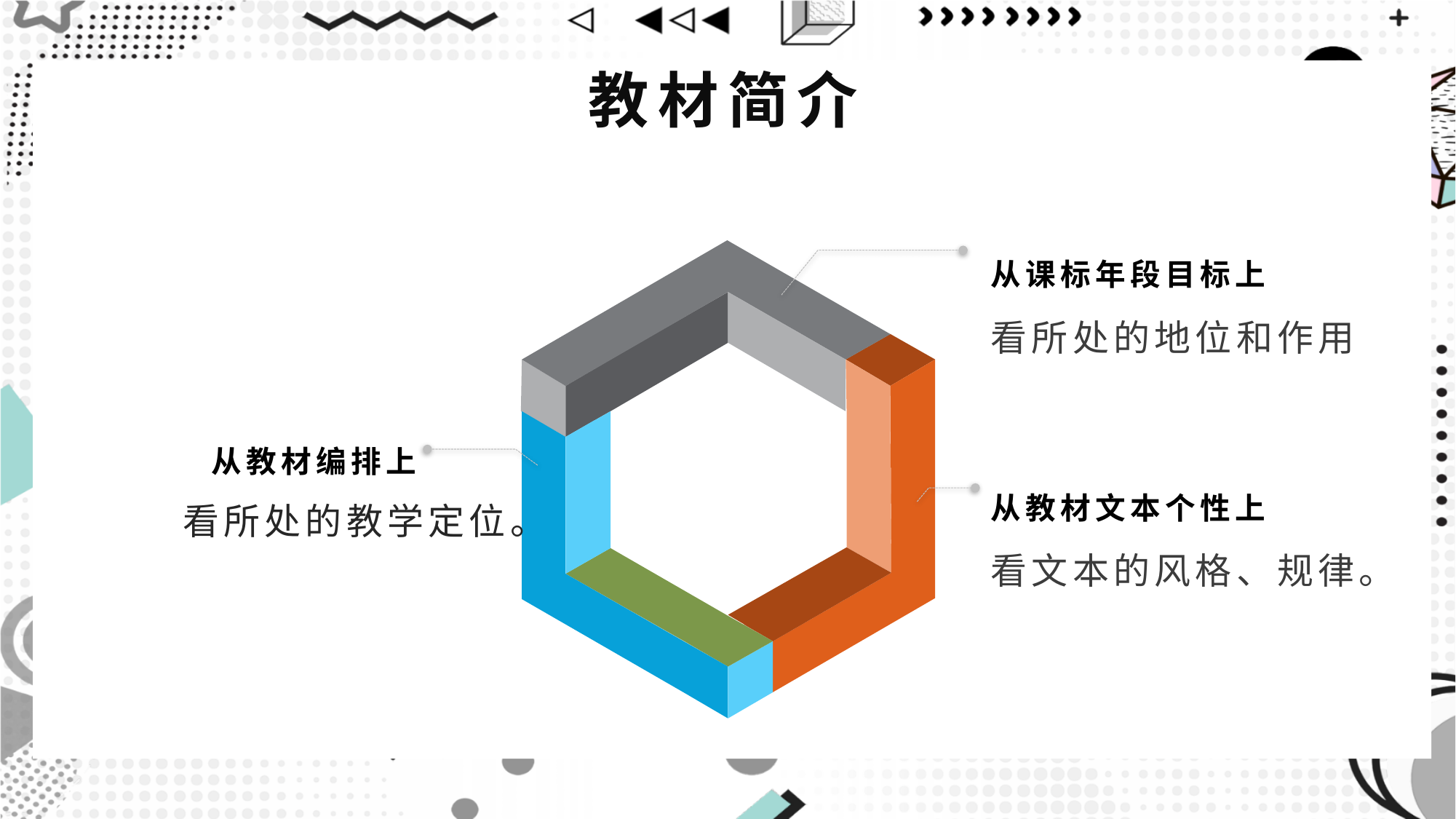

教材简介
从课标年段目标上
看所处的地位和作用

从教材编排上
看所处的教学定位。

从教材文本个性上
看文本的风格、规律。